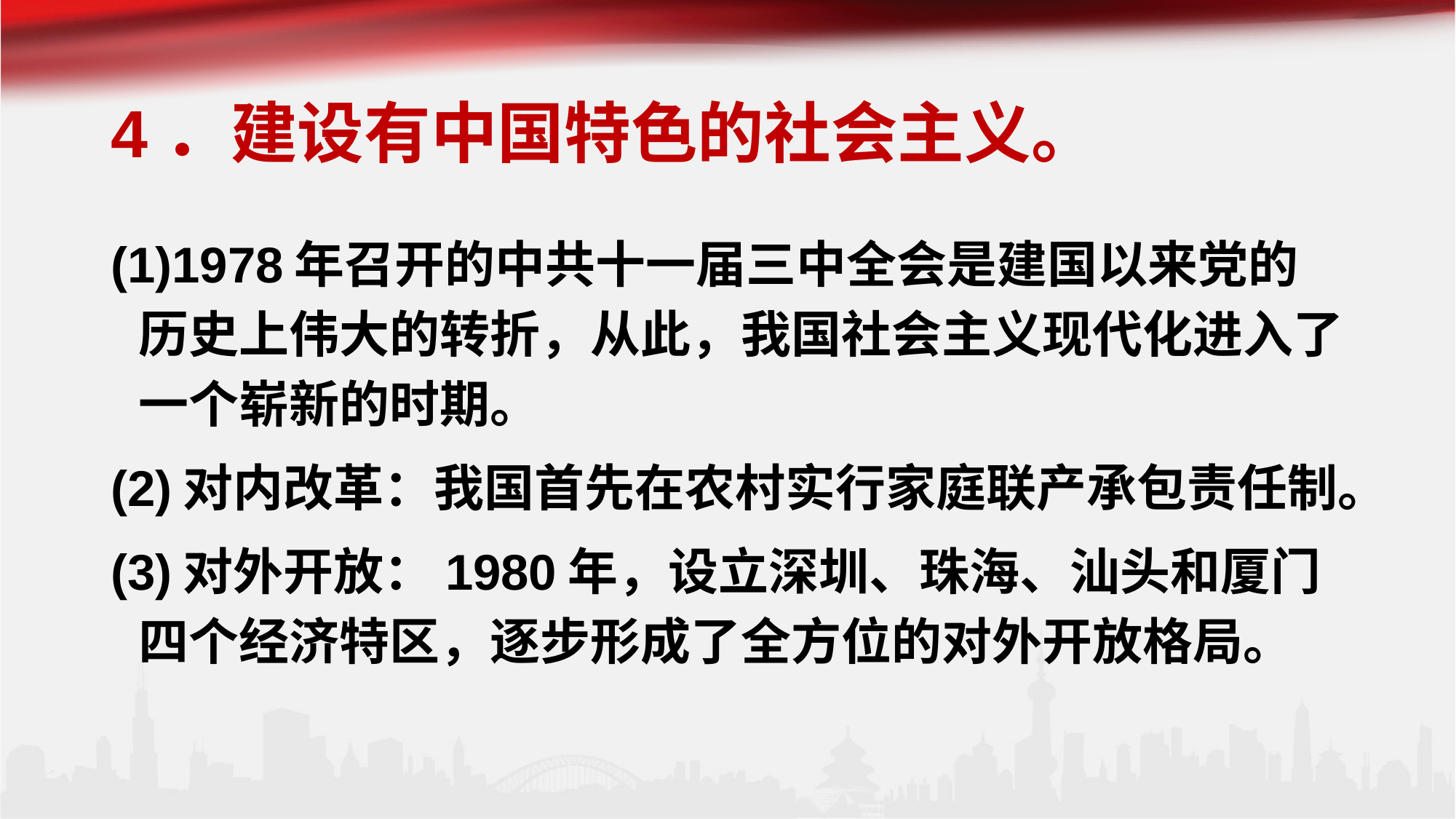

# 4．建设有中国特色的社会主义。
(1)1978年召开的中共十一届三中全会是建国以来党的历史上伟大的转折，从此，我国社会主义现代化进入了一个崭新的时期。
(2)对内改革：我国首先在农村实行家庭联产承包责任制。
(3)对外开放：1980年，设立深圳、珠海、汕头和厦门四个经济特区，逐步形成了全方位的对外开放格局。